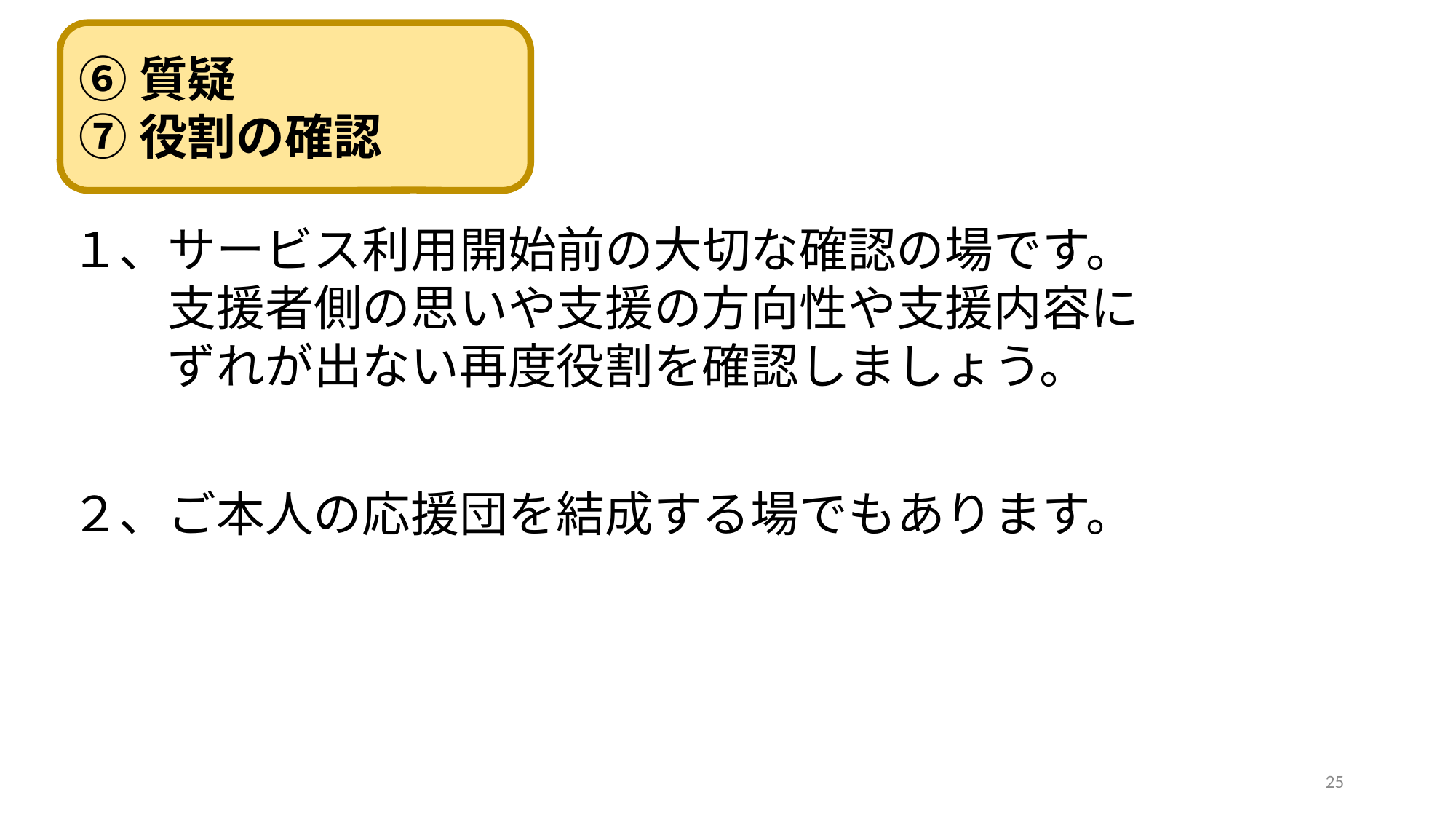

⑥質疑
⑦役割の確認
１、サービス利用開始前の大切な確認の場です。
　　支援者側の思いや支援の方向性や支援内容に
　　ずれが出ない再度役割を確認しましょう。
２、ご本人の応援団を結成する場でもあります。
25